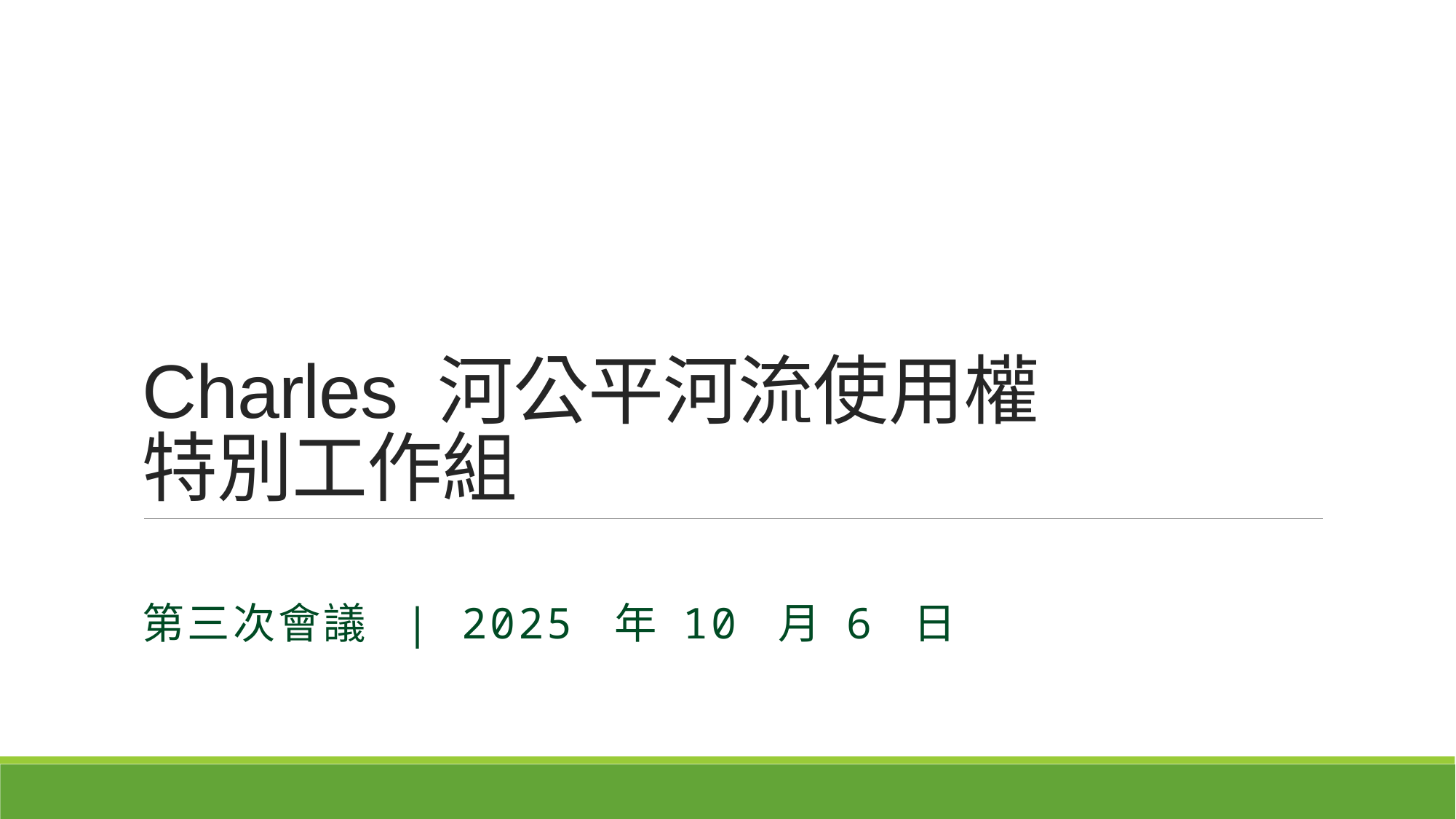

# Charles 河公平河流使用權 特別工作組

第三次會議  | 2025 年 10 月 6 日